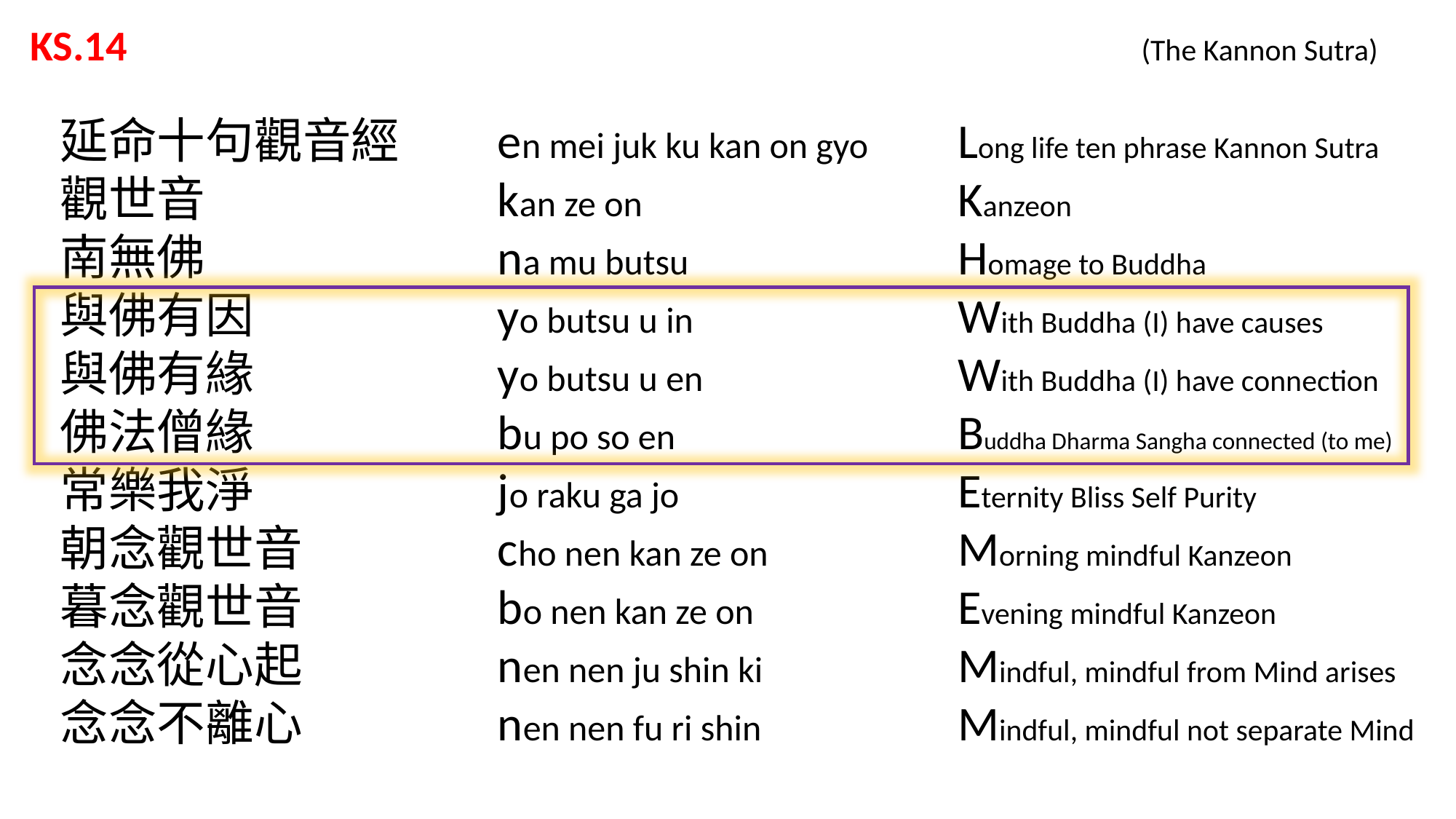

KS.14  			  			                                    (The Kannon Sutra)
 延命十句觀音經
 觀世音
 南無佛
 與佛有因
 與佛有緣
 佛法僧緣
 常樂我淨
 朝念觀世音
 暮念觀世音
 念念從心起
 念念不離心
en mei juk ku kan on gyo
kan ze on
na mu butsu
yo butsu u in
yo butsu u en
bu po so en
jo raku ga jo
cho nen kan ze on
bo nen kan ze on
nen nen ju shin ki
nen nen fu ri shin
Long life ten phrase Kannon Sutra
Kanzeon
Homage to Buddha
With Buddha (I) have causes
With Buddha (I) have connection
Buddha Dharma Sangha connected (to me)
Eternity Bliss Self Purity
Morning mindful Kanzeon
Evening mindful Kanzeon
Mindful, mindful from Mind arises
Mindful, mindful not separate Mind